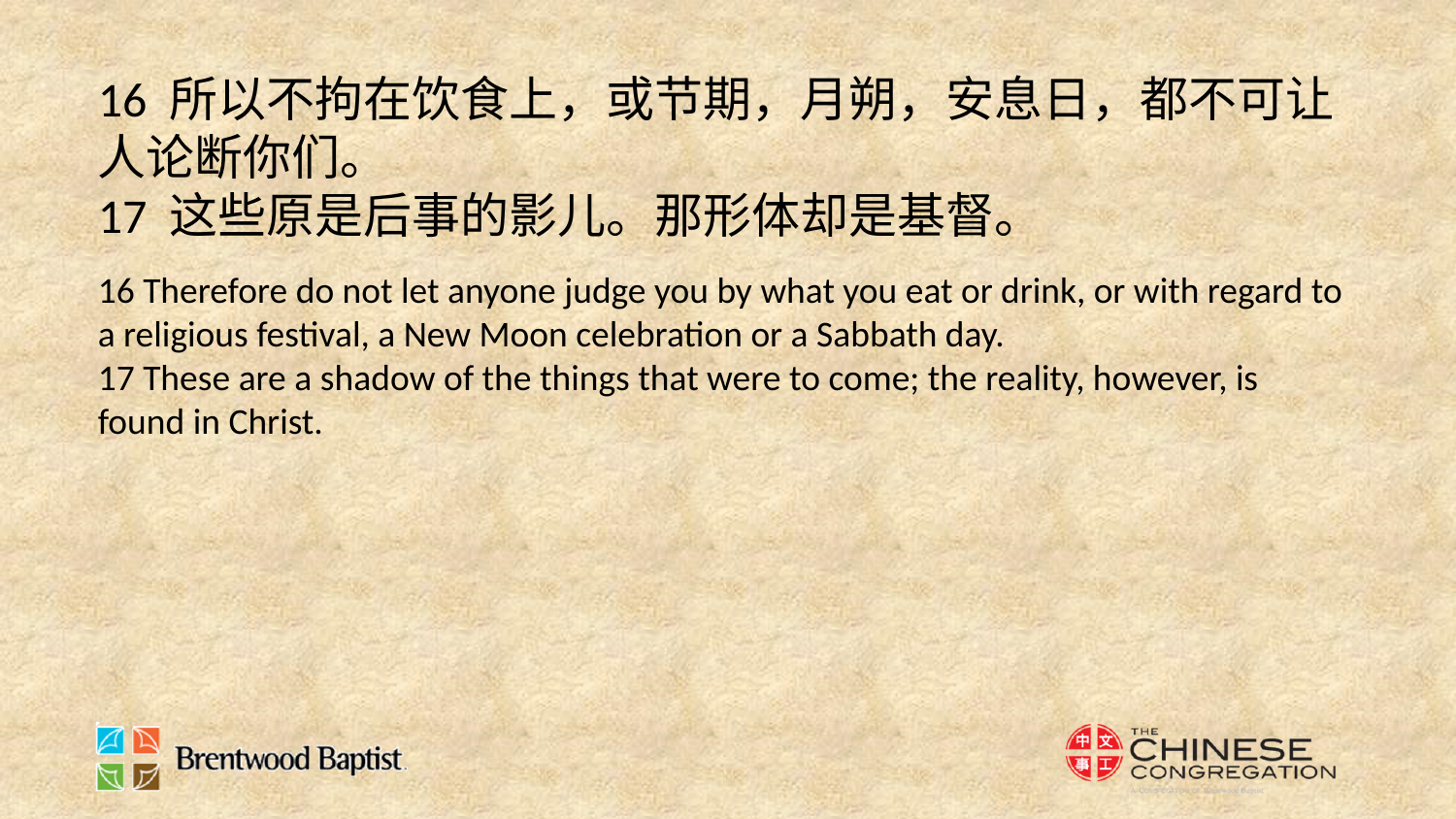

16 所以不拘在饮食上，或节期，月朔，安息日，都不可让人论断你们。
17 这些原是后事的影儿。那形体却是基督。

16 Therefore do not let anyone judge you by what you eat or drink, or with regard to a religious festival, a New Moon celebration or a Sabbath day.
17 These are a shadow of the things that were to come; the reality, however, is found in Christ.